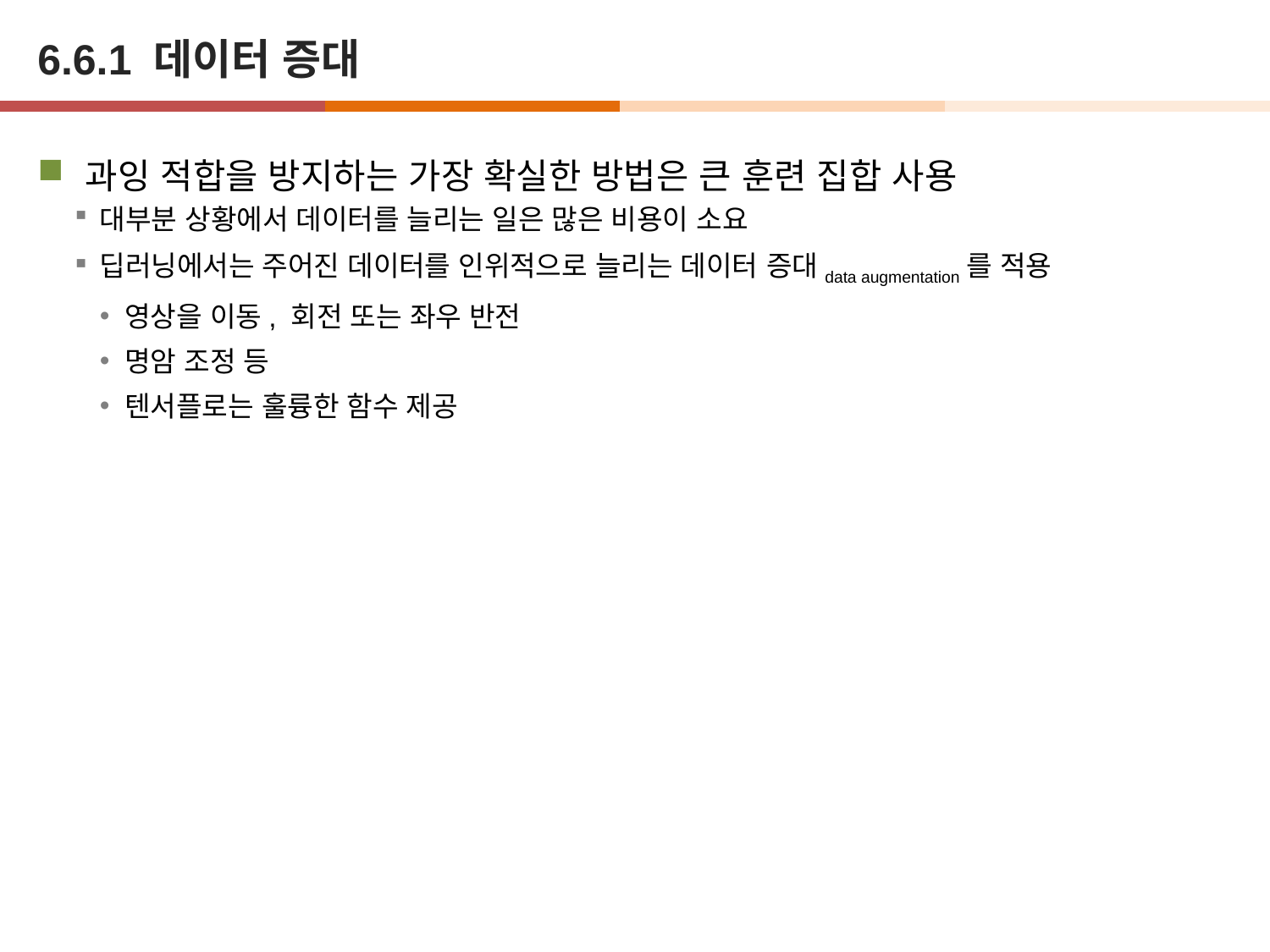

# 6.6.1 데이터 증대
과잉 적합을 방지하는 가장 확실한 방법은 큰 훈련 집합 사용
대부분 상황에서 데이터를 늘리는 일은 많은 비용이 소요
딥러닝에서는 주어진 데이터를 인위적으로 늘리는 데이터 증대data augmentation를 적용
영상을 이동, 회전 또는 좌우 반전
명암 조정 등
텐서플로는 훌륭한 함수 제공